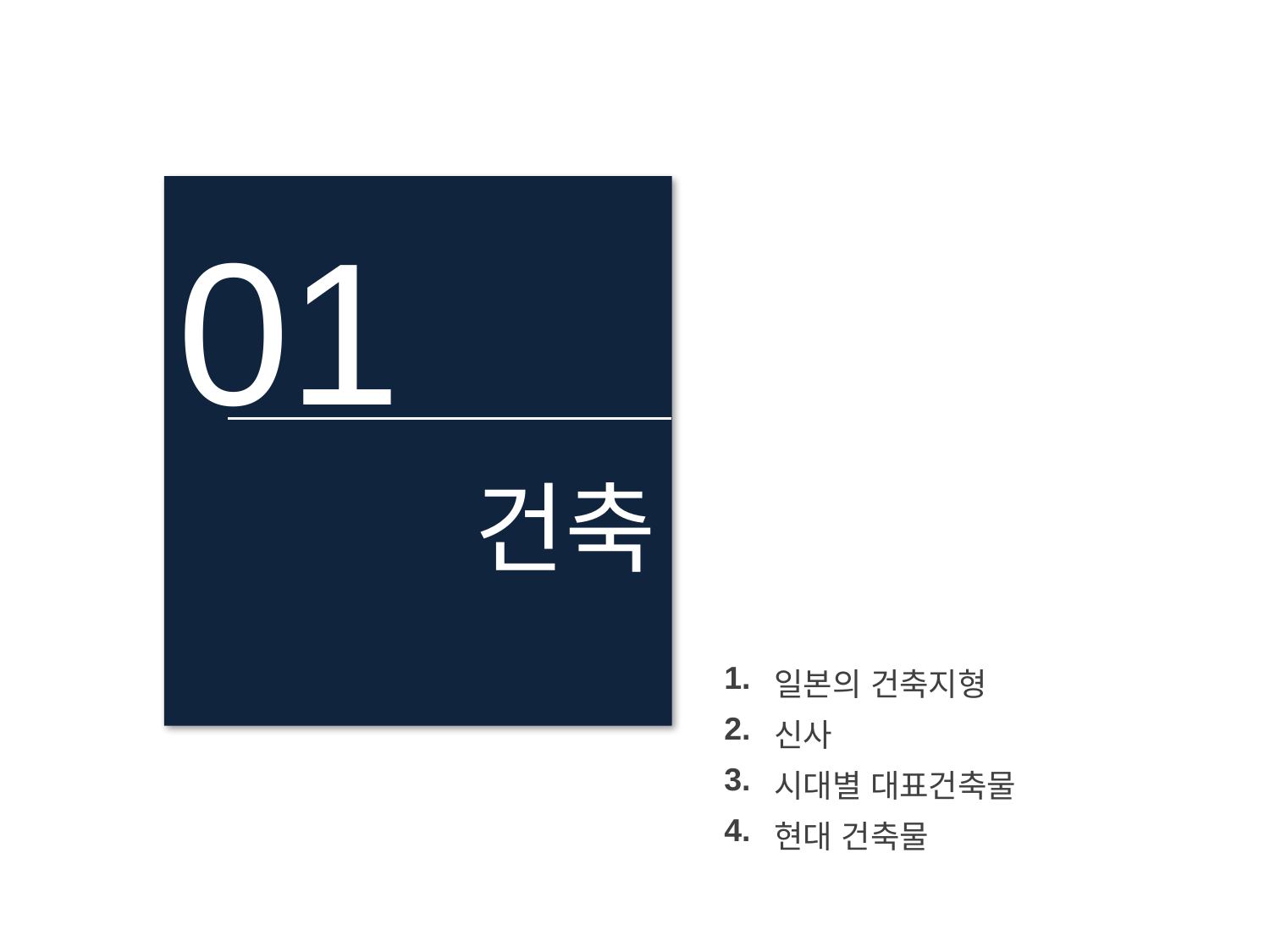

01
건축
| 1. | 일본의 건축지형 |
| --- | --- |
| 2. | 신사 |
| 3. | 시대별 대표건축물 |
| 4. | 현대 건축물 |